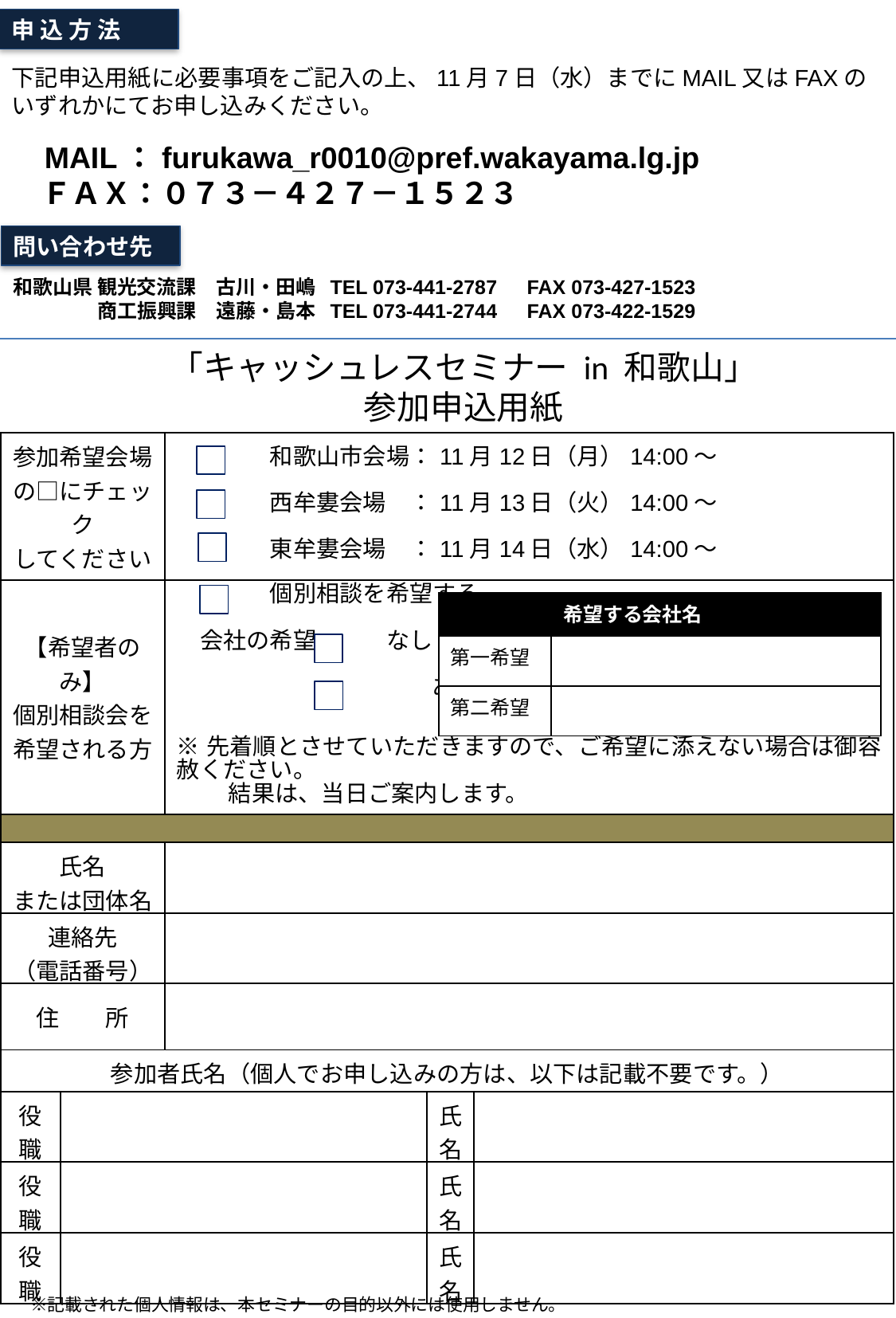

申 込 方 法
下記申込用紙に必要事項をご記入の上、11月7日（水）までにMAIL又はFAXのいずれかにてお申し込みください。

　MAIL：furukawa_r0010@pref.wakayama.lg.jp
　ＦＡＸ：０７３－４２７－１５２３

問い合わせ先
和歌山県 観光交流課　古川・田嶋  TEL 073-441-2787　FAX 073-427-1523
和歌山県 商工振興課　遠藤・島本  TEL 073-441-2744　FAX 073-422-1529
「キャッシュレスセミナー in 和歌山」
参加申込用紙
| 参加希望会場の□にチェック してください |  | 和歌山市会場：11月12日（月）14:00～ 　　　　 　　　　西牟婁会場　：11月13日（火）14:00～ 　　　　 　　　　東牟婁会場　：11月14日（水）14:00～ |  |  |
| --- | --- | --- | --- | --- |
| 【希望者のみ】 個別相談会を希望される方 |  | 個別相談を希望する 　会社の希望　　　なし 　 　　　　　　　　　　 あり 　 ※先着順とさせていただきますので、ご希望に添えない場合は御容赦ください。　　　 　　 結果は、当日ご案内します。 |  |  |
|  |  |  |  |  |
| 氏名 または団体名 |  |  |  |  |
| 連絡先 （電話番号） |  |  |  |  |
| 住　　所 |  |  |  |  |
| 参加者氏名（個人でお申し込みの方は、以下は記載不要です。） |  |  |  |  |
| 役職 |  |  | 氏名 |  |
| 役職 |  |  | 氏名 |  |
| 役職 |  |  | 氏名 |  |

|  | 希望する会社名 |
| --- | --- |
| 第一希望 |  |
| 第二希望 |  |

　※記載された個人情報は、本セミナーの目的以外には使用しません。